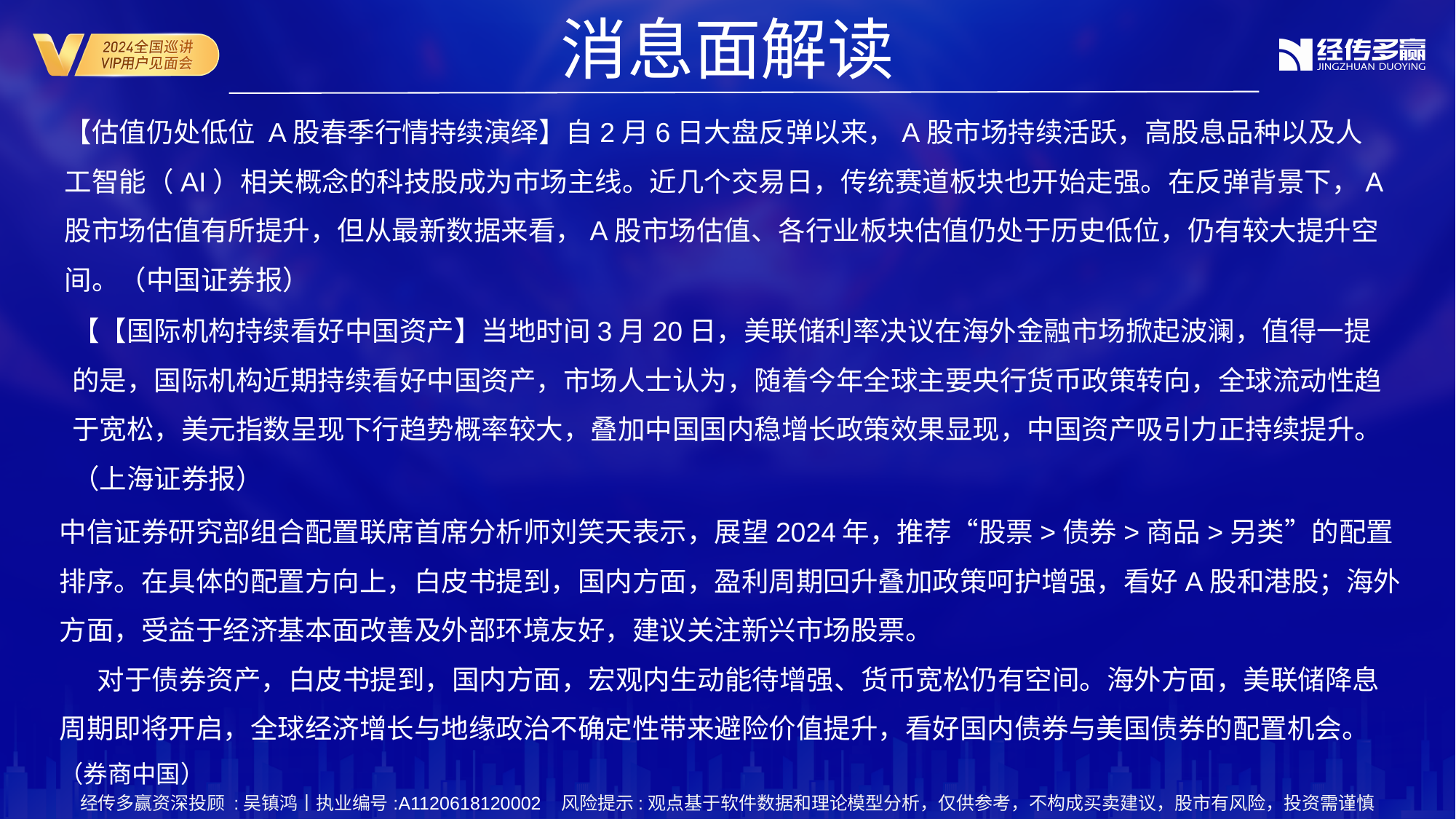

消息面解读
【估值仍处低位 A股春季行情持续演绎】自2月6日大盘反弹以来，A股市场持续活跃，高股息品种以及人工智能（AI）相关概念的科技股成为市场主线。近几个交易日，传统赛道板块也开始走强。在反弹背景下，A股市场估值有所提升，但从最新数据来看，A股市场估值、各行业板块估值仍处于历史低位，仍有较大提升空间。（中国证券报）
【【国际机构持续看好中国资产】当地时间3月20日，美联储利率决议在海外金融市场掀起波澜，值得一提的是，国际机构近期持续看好中国资产，市场人士认为，随着今年全球主要央行货币政策转向，全球流动性趋于宽松，美元指数呈现下行趋势概率较大，叠加中国国内稳增长政策效果显现，中国资产吸引力正持续提升。（上海证券报）
中信证券研究部组合配置联席首席分析师刘笑天表示，展望2024年，推荐“股票>债券>商品>另类”的配置排序。在具体的配置方向上，白皮书提到，国内方面，盈利周期回升叠加政策呵护增强，看好A股和港股；海外方面，受益于经济基本面改善及外部环境友好，建议关注新兴市场股票。
     对于债券资产，白皮书提到，国内方面，宏观内生动能待增强、货币宽松仍有空间。海外方面，美联储降息周期即将开启，全球经济增长与地缘政治不确定性带来避险价值提升，看好国内债券与美国债券的配置机会。（券商中国）